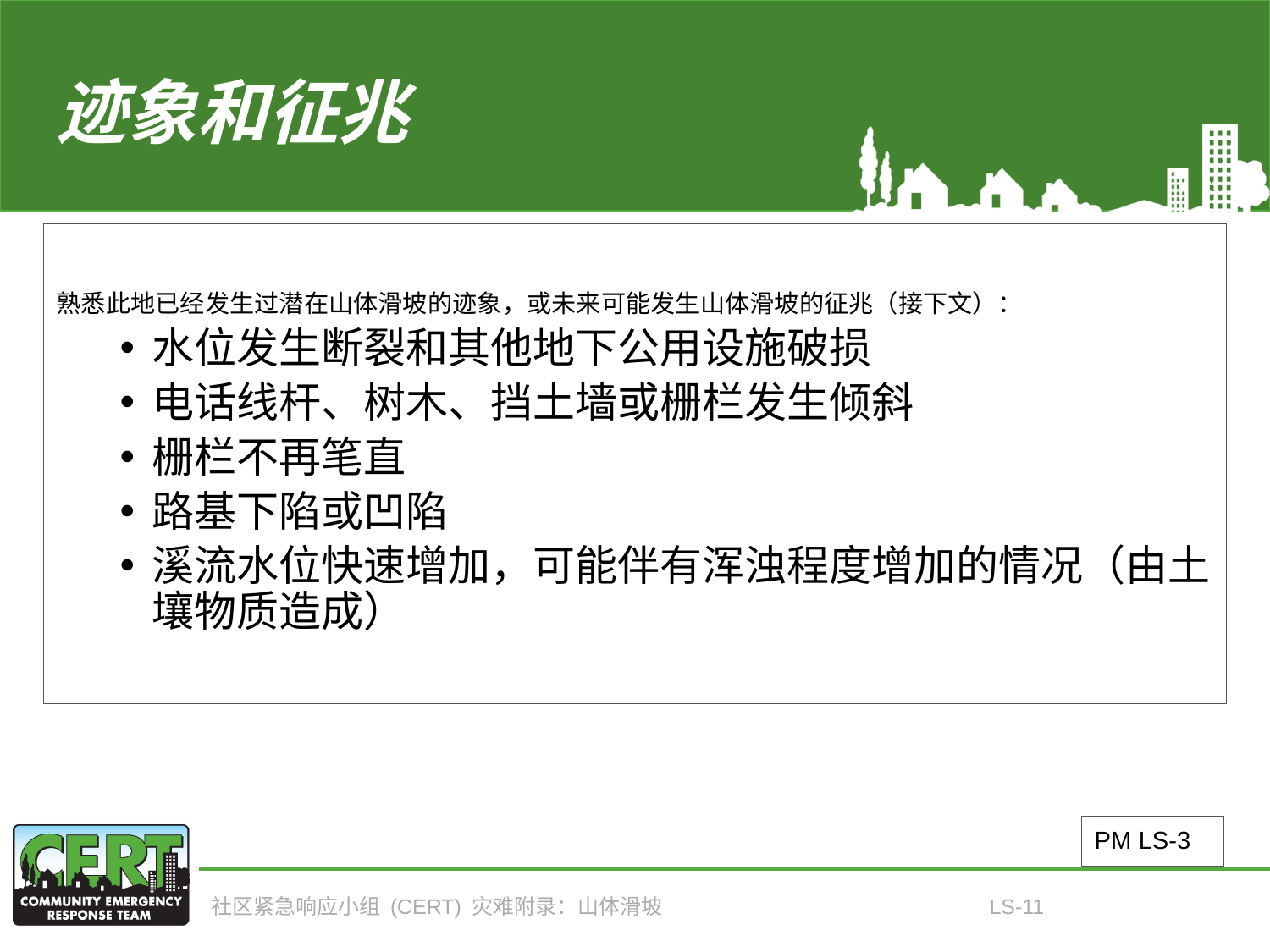

# 迹象和征兆
熟悉此地已经发生过潜在山体滑坡的迹象，或未来可能发生山体滑坡的征兆（接下文）：
水位发生断裂和其他地下公用设施破损
电话线杆、树木、挡土墙或栅栏发生倾斜
栅栏不再笔直
路基下陷或凹陷
溪流水位快速增加，可能伴有浑浊程度增加的情况（由土壤物质造成）
PM LS-3
社区紧急响应小组 (CERT) 灾难附录：山体滑坡
LS-11